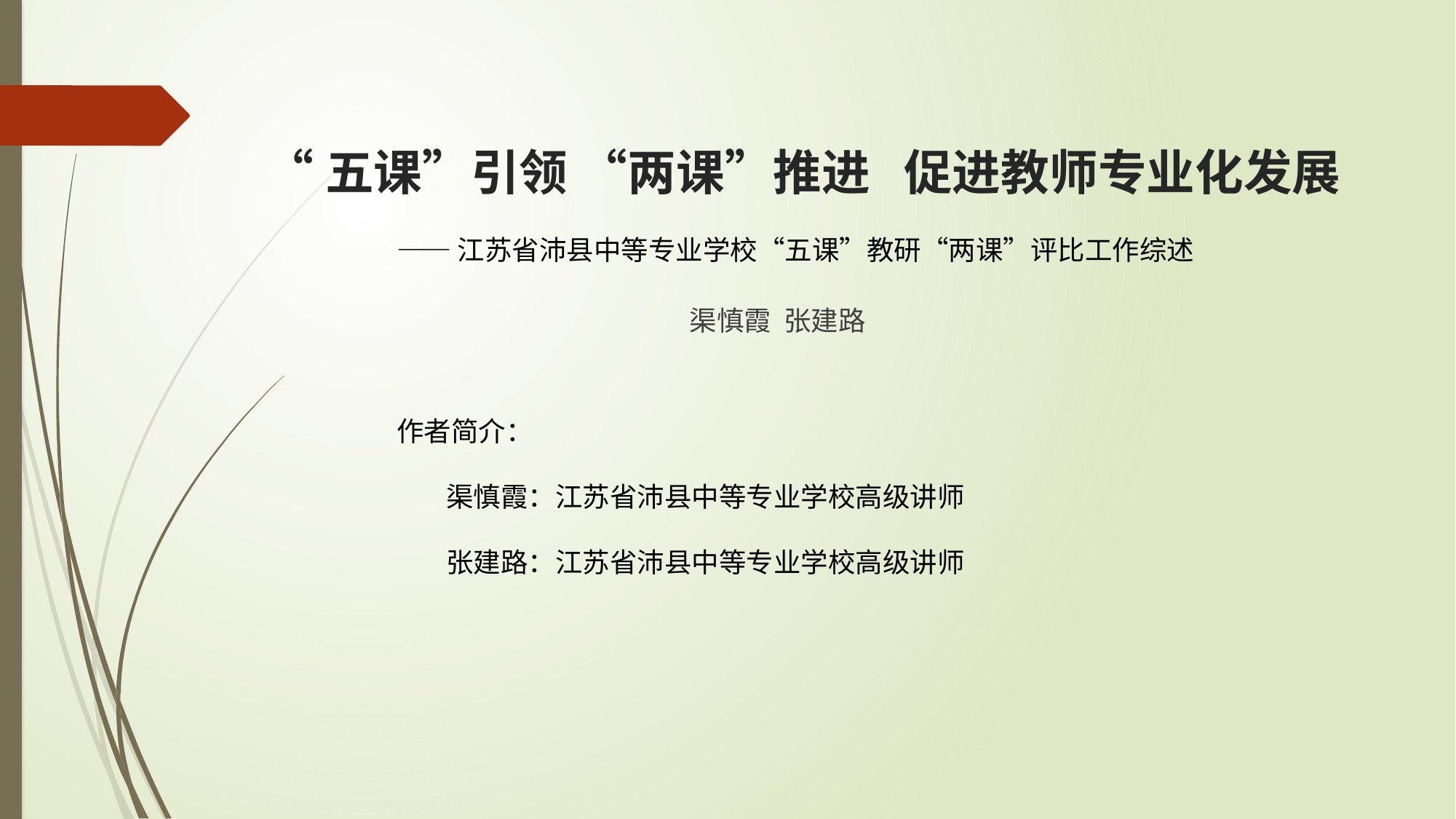

# “五课”引领 “两课”推进   促进教师专业化发展
——江苏省沛县中等专业学校“五课”教研“两课”评比工作综述
渠慎霞  张建路
作者简介：
       渠慎霞：江苏省沛县中等专业学校高级讲师
       张建路：江苏省沛县中等专业学校高级讲师